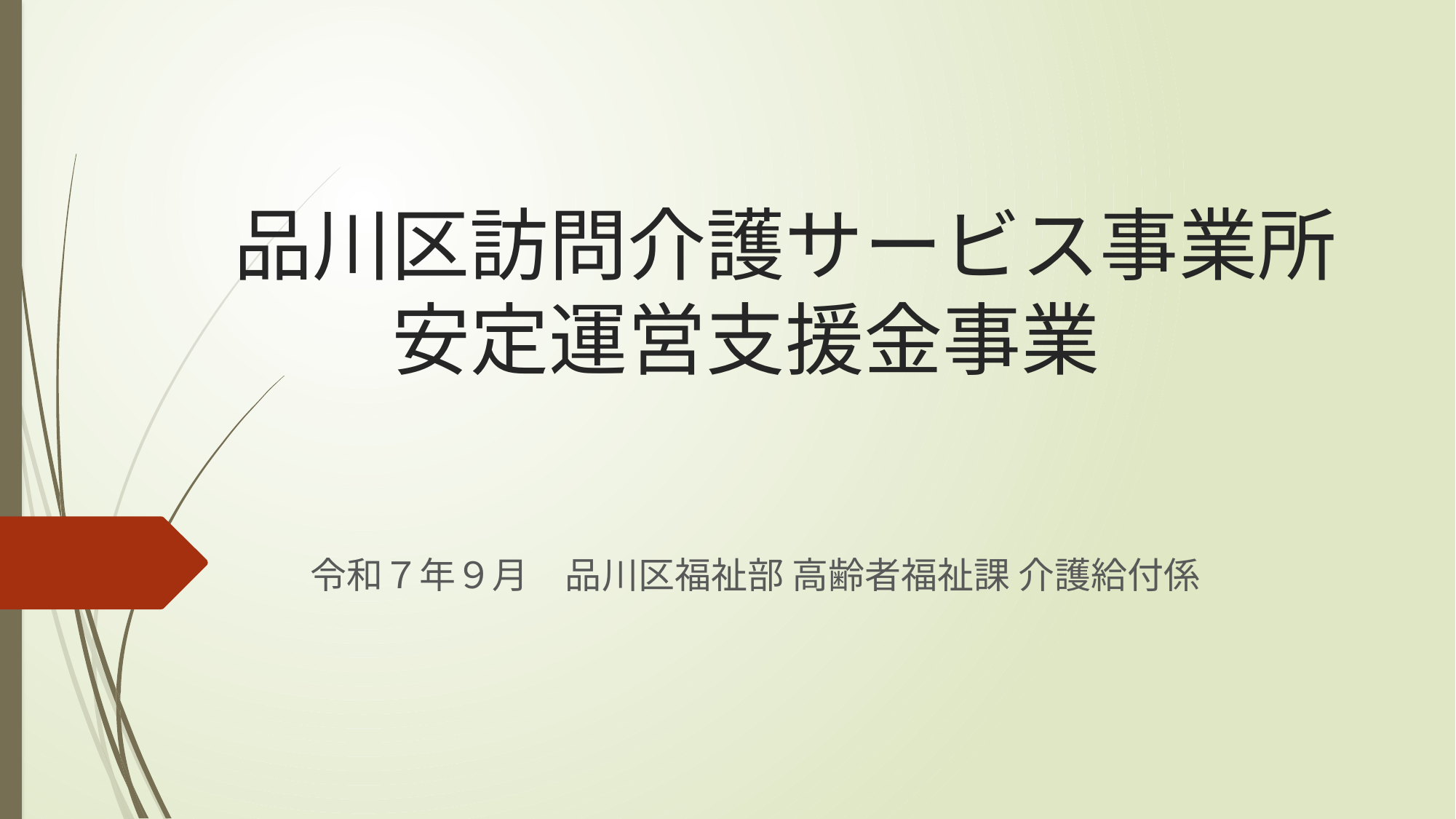

# 品川区訪問介護サービス事業所 安定運営支援金事業

令和７年９月　品川区福祉部 高齢者福祉課 介護給付係